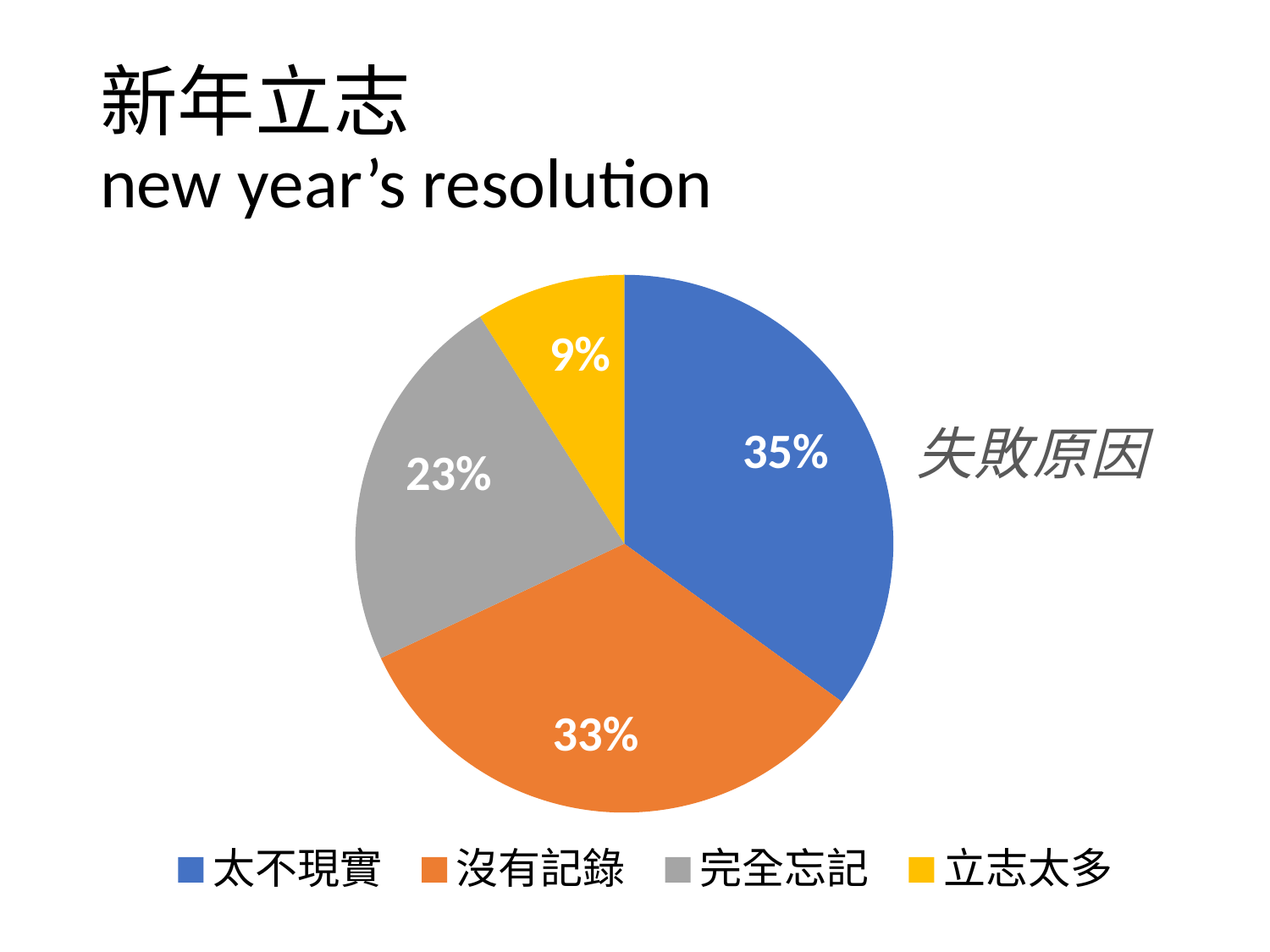

# 新年立志 new year’s resolution

### Chart: 失敗原因

| Category | 失敗原因 |
|---|---|
| 太不現實 | 0.35 |
| 沒有記錄 | 0.33 |
| 完全忘記 | 0.23 |
| 立志太多 | 0.09 |